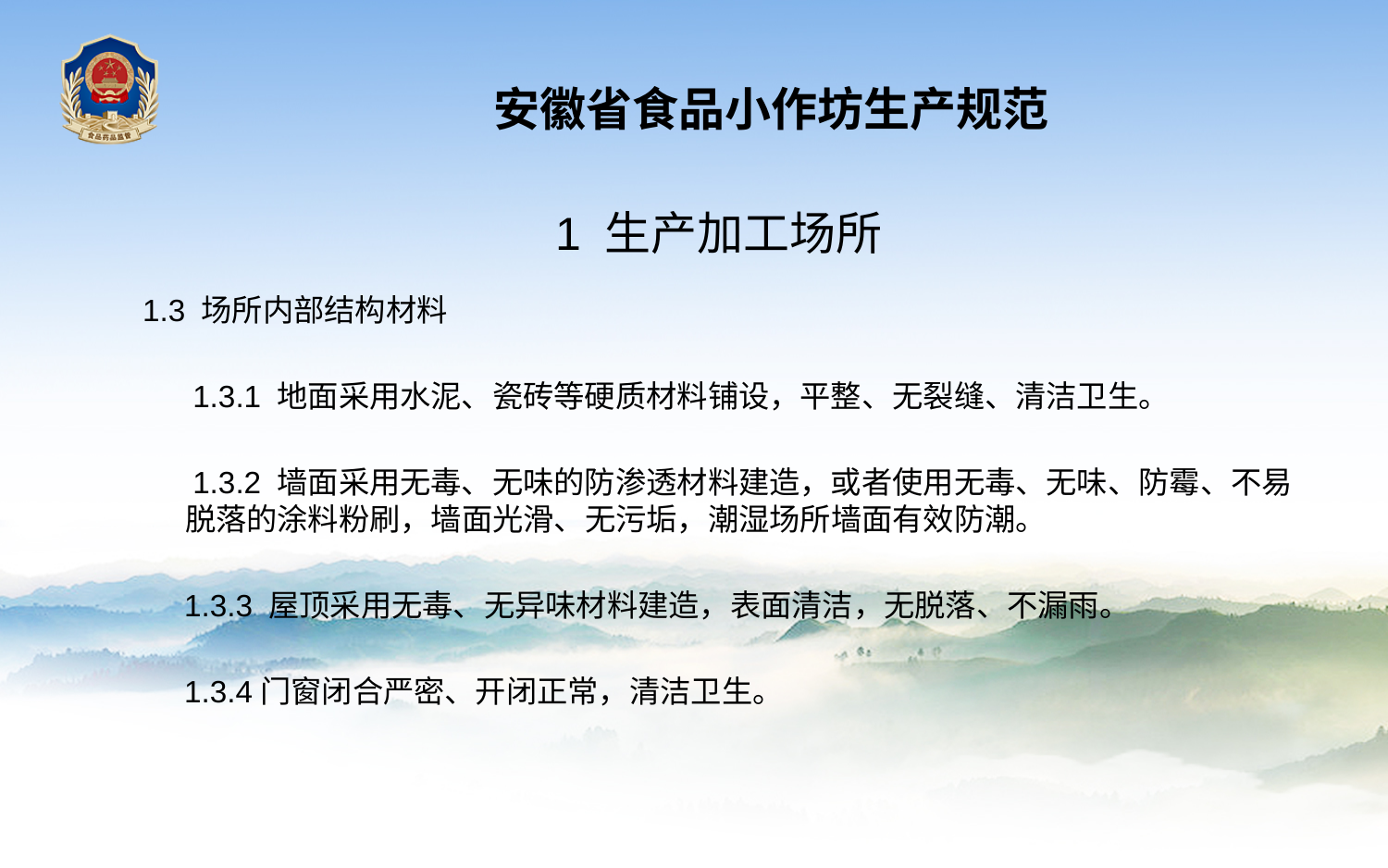

安徽省食品小作坊生产规范

1 生产加工场所

  1.3 场所内部结构材料

       1.3.1 地面采用水泥、瓷砖等硬质材料铺设，平整、无裂缝、清洁卫生。

       1.3.2 墙面采用无毒、无味的防渗透材料建造，或者使用无毒、无味、防霉、不易脱落的涂料粉刷，墙面光滑、无污垢，潮湿场所墙面有效防潮。

      1.3.3 屋顶采用无毒、无异味材料建造，表面清洁，无脱落、不漏雨。

      1.3.4门窗闭合严密、开闭正常，清洁卫生。